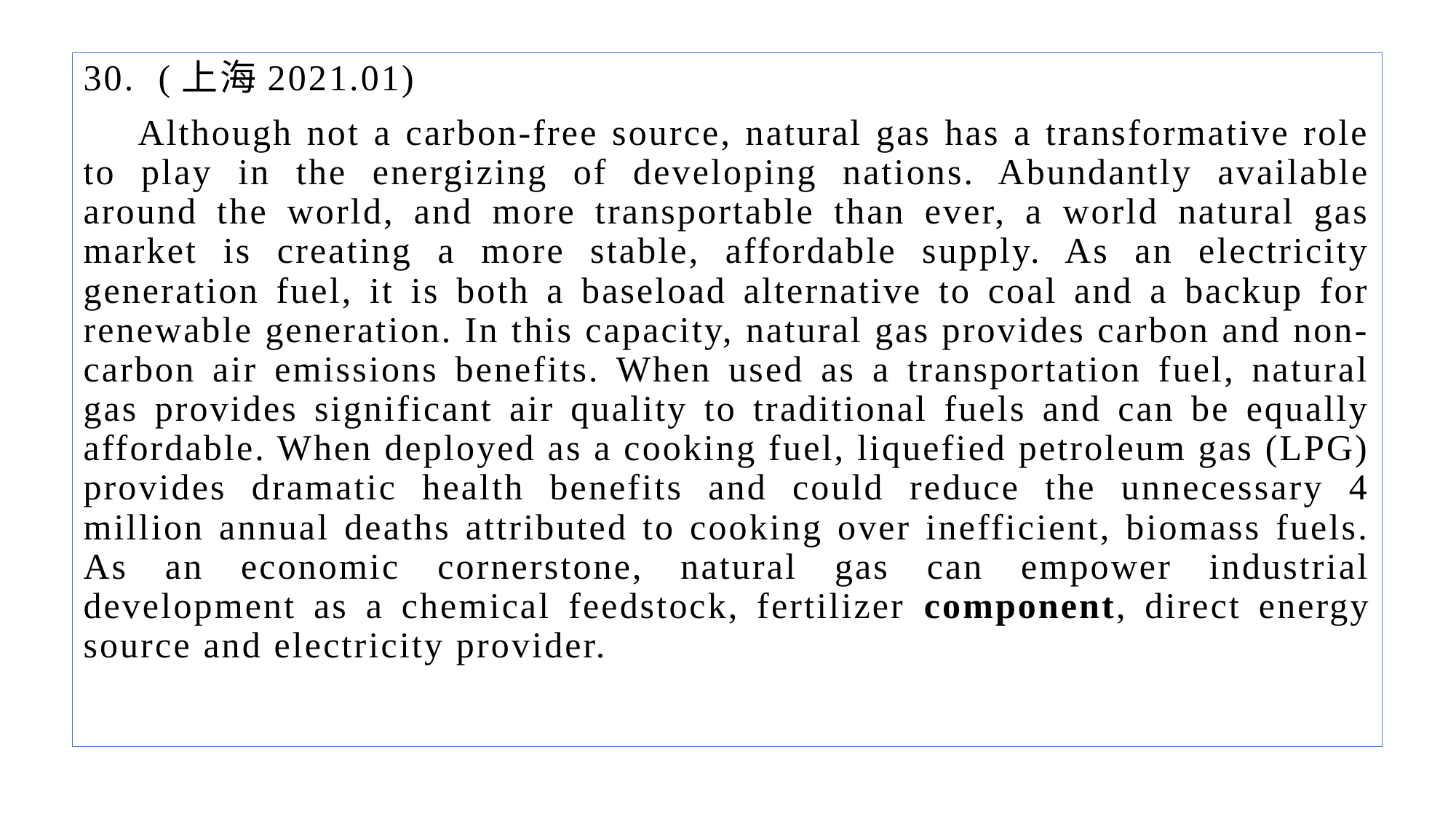

30.  (上海2021.01)
Although not a carbon-free source, natural gas has a transformative role to play in the energizing of developing nations. Abundantly available around the world, and more transportable than ever, a world natural gas market is creating a more stable, affordable supply. As an electricity generation fuel, it is both a baseload alternative to coal and a backup for renewable generation. In this capacity, natural gas provides carbon and non-carbon air emissions benefits. When used as a transportation fuel, natural gas provides significant air quality to traditional fuels and can be equally affordable. When deployed as a cooking fuel, liquefied petroleum gas (LPG) provides dramatic health benefits and could reduce the unnecessary 4 million annual deaths attributed to cooking over inefficient, biomass fuels. As an economic cornerstone, natural gas can empower industrial development as a chemical feedstock, fertilizer component, direct energy source and electricity provider.